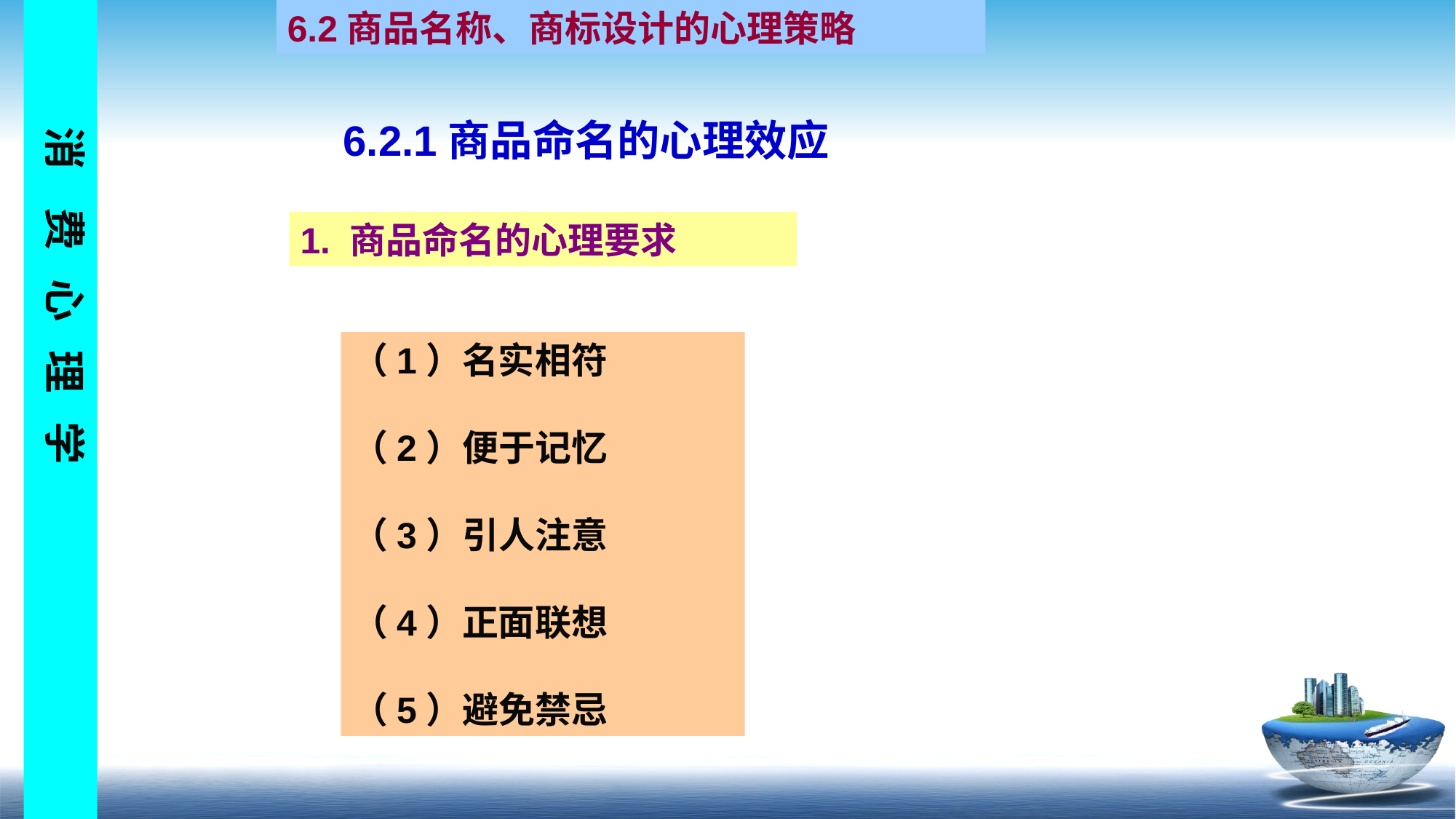

6.2商品名称、商标设计的心理策略
6.2.1商品命名的心理效应
1. 商品命名的心理要求
（1）名实相符

（2）便于记忆

（3）引人注意

（4）正面联想

（5）避免禁忌